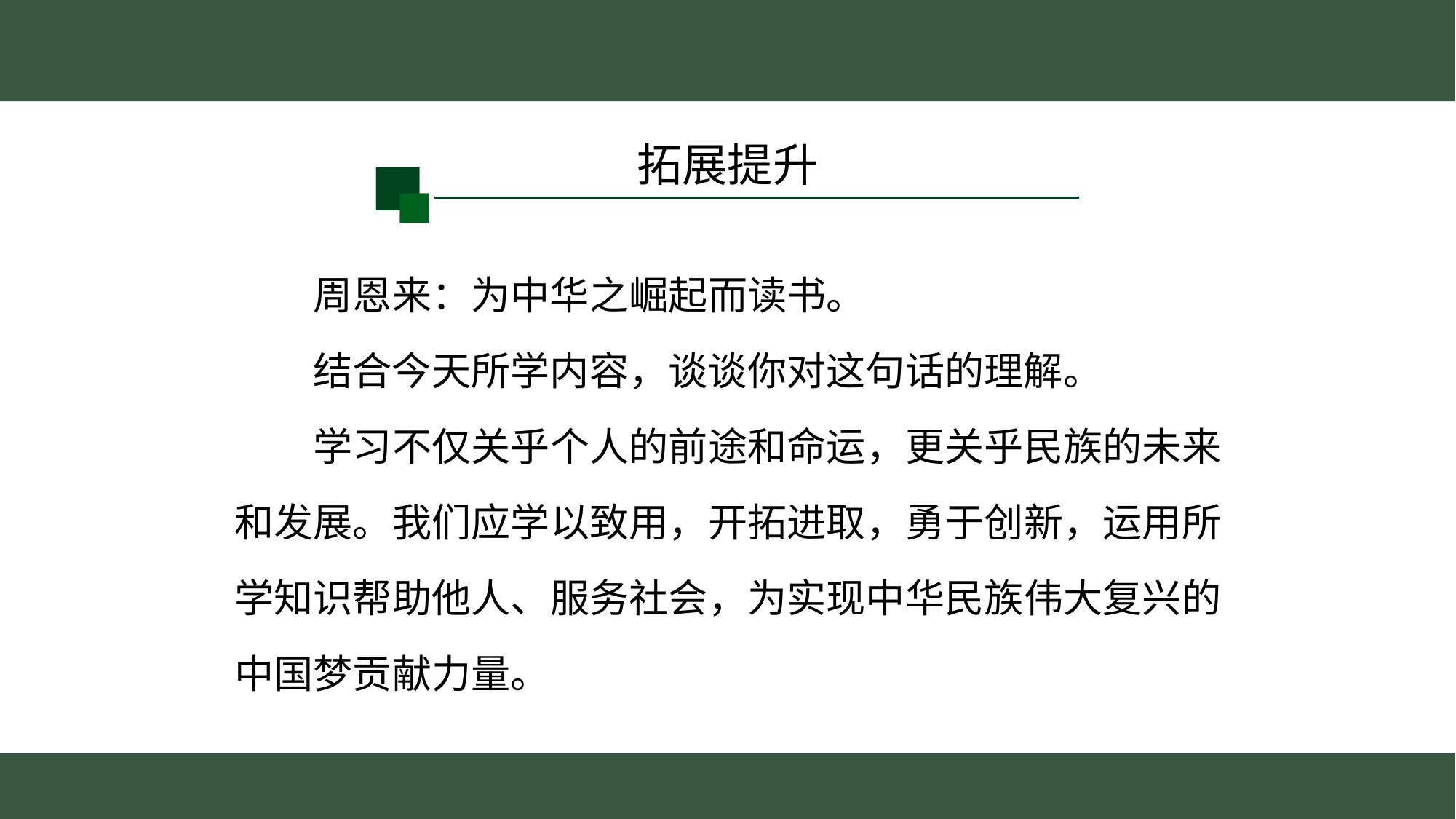

拓展提升
　　周恩来：为中华之崛起而读书。
　　结合今天所学内容，谈谈你对这句话的理解。
　　学习不仅关乎个人的前途和命运，更关乎民族的未来
和发展。我们应学以致用，开拓进取，勇于创新，运用所
学知识帮助他人、服务社会，为实现中华民族伟大复兴的
中国梦贡献力量。